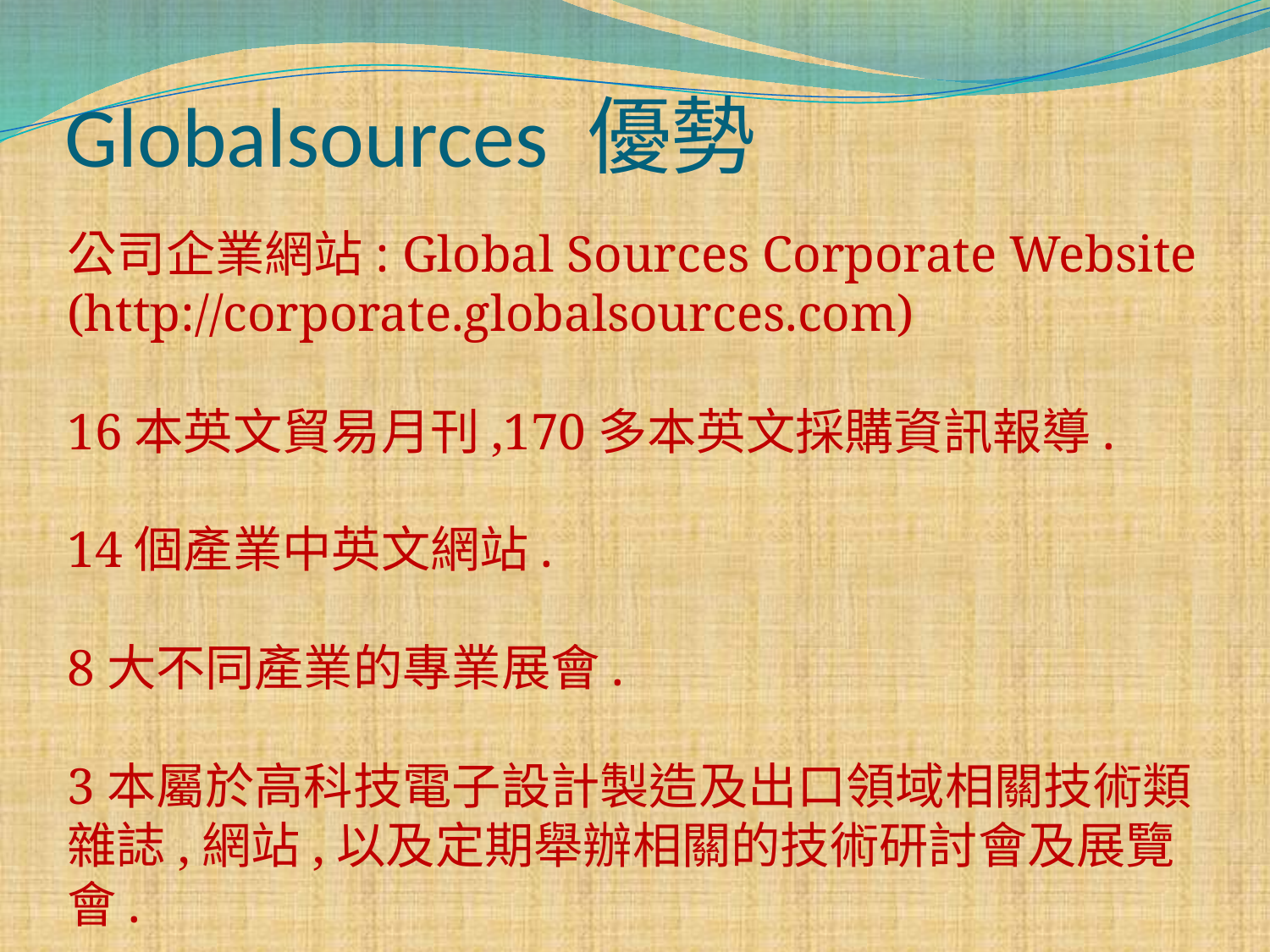

# Globalsources 優勢
公司企業網站: Global Sources Corporate Website (http://corporate.globalsources.com) 
16本英文貿易月刊,170多本英文採購資訊報導.
14個產業中英文網站.
8大不同產業的專業展會.
3本屬於高科技電子設計製造及出口領域相關技術類雜誌,網站,以及定期舉辦相關的技術研討會及展覽會.